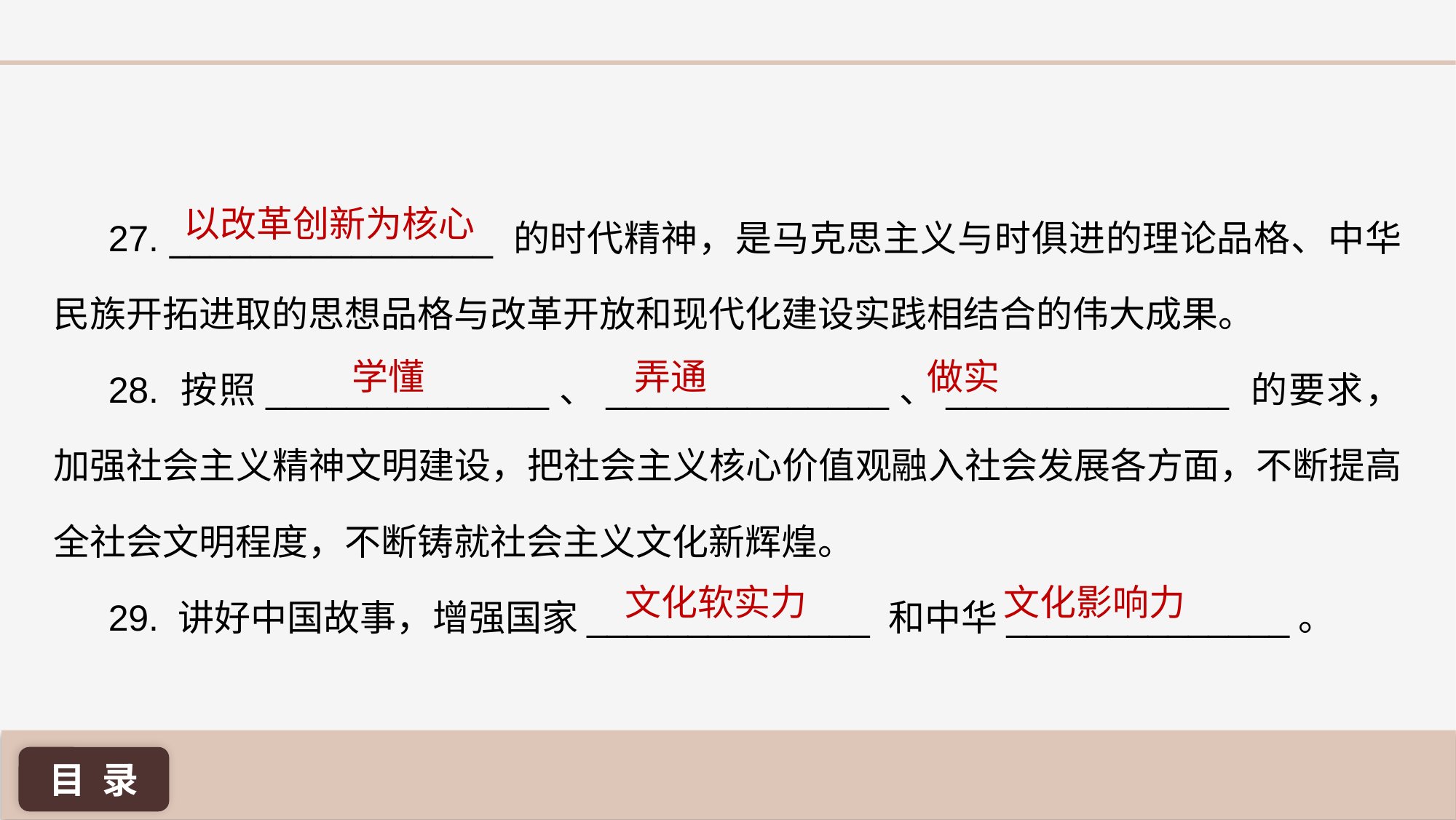

27. ________________ 的时代精神，是马克思主义与时俱进的理论品格、中华民族开拓进取的思想品格与改革开放和现代化建设实践相结合的伟大成果。
28. 按照______________、______________、______________ 的要求，加强社会主义精神文明建设，把社会主义核心价值观融入社会发展各方面，不断提高全社会文明程度，不断铸就社会主义文化新辉煌。
29. 讲好中国故事，增强国家______________ 和中华______________。
以改革创新为核心
学懂
弄通
做实
文化软实力
文化影响力